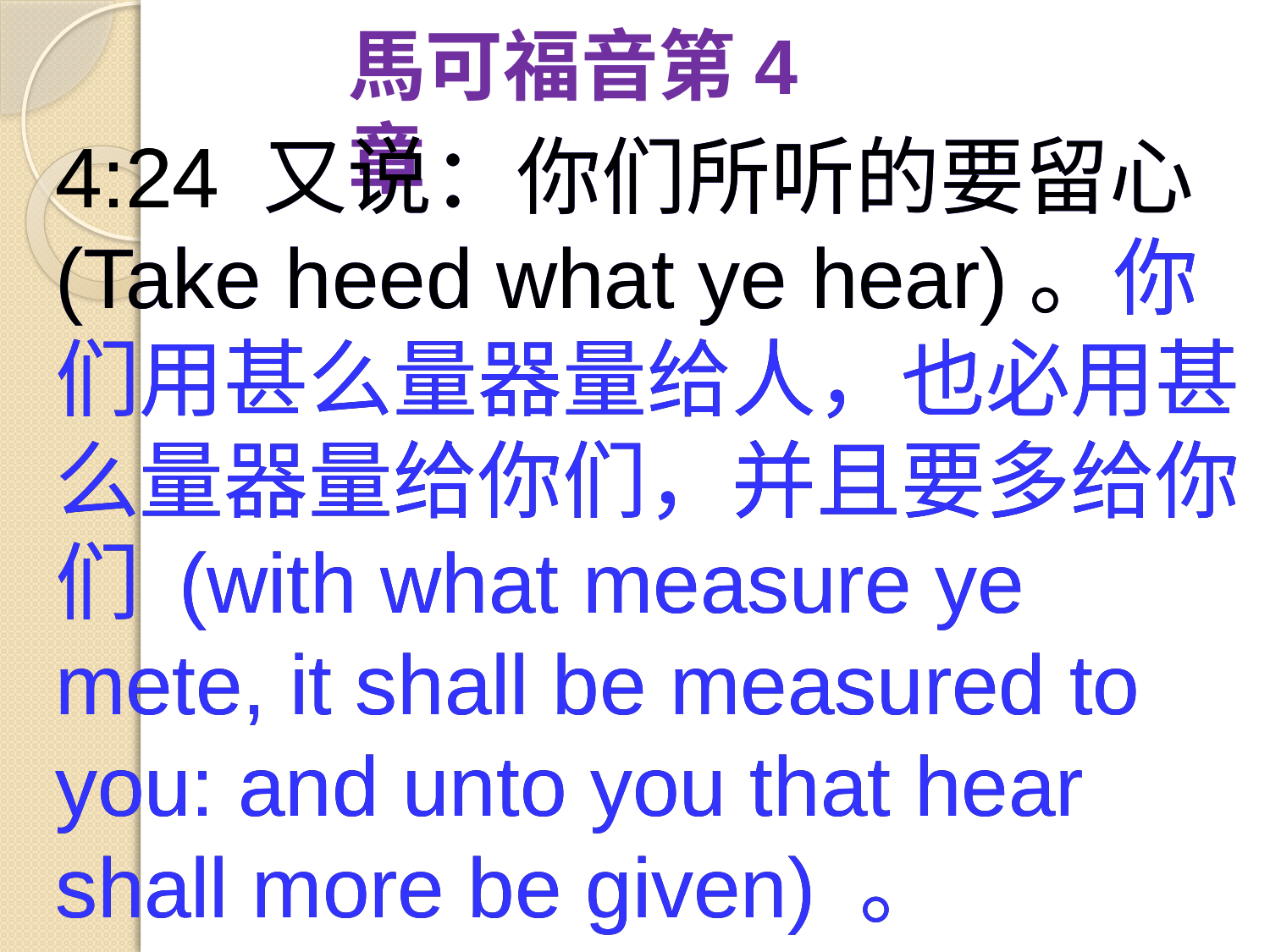

馬可福音第4章
4:24 又说：你们所听的要留心(Take heed what ye hear)。你们用甚么量器量给人，也必用甚么量器量给你们，并且要多给你们 (with what measure ye mete, it shall be measured to you: and unto you that hear shall more be given) 。
4:24 又说：你们所听的要留心(Take heed what ye hear)。你们用甚么量器量给人，也必用甚么量器量给你们，并且要多给你们 (with what measure ye mete, it shall be measured to you: and unto you that hear shall more be given) 。